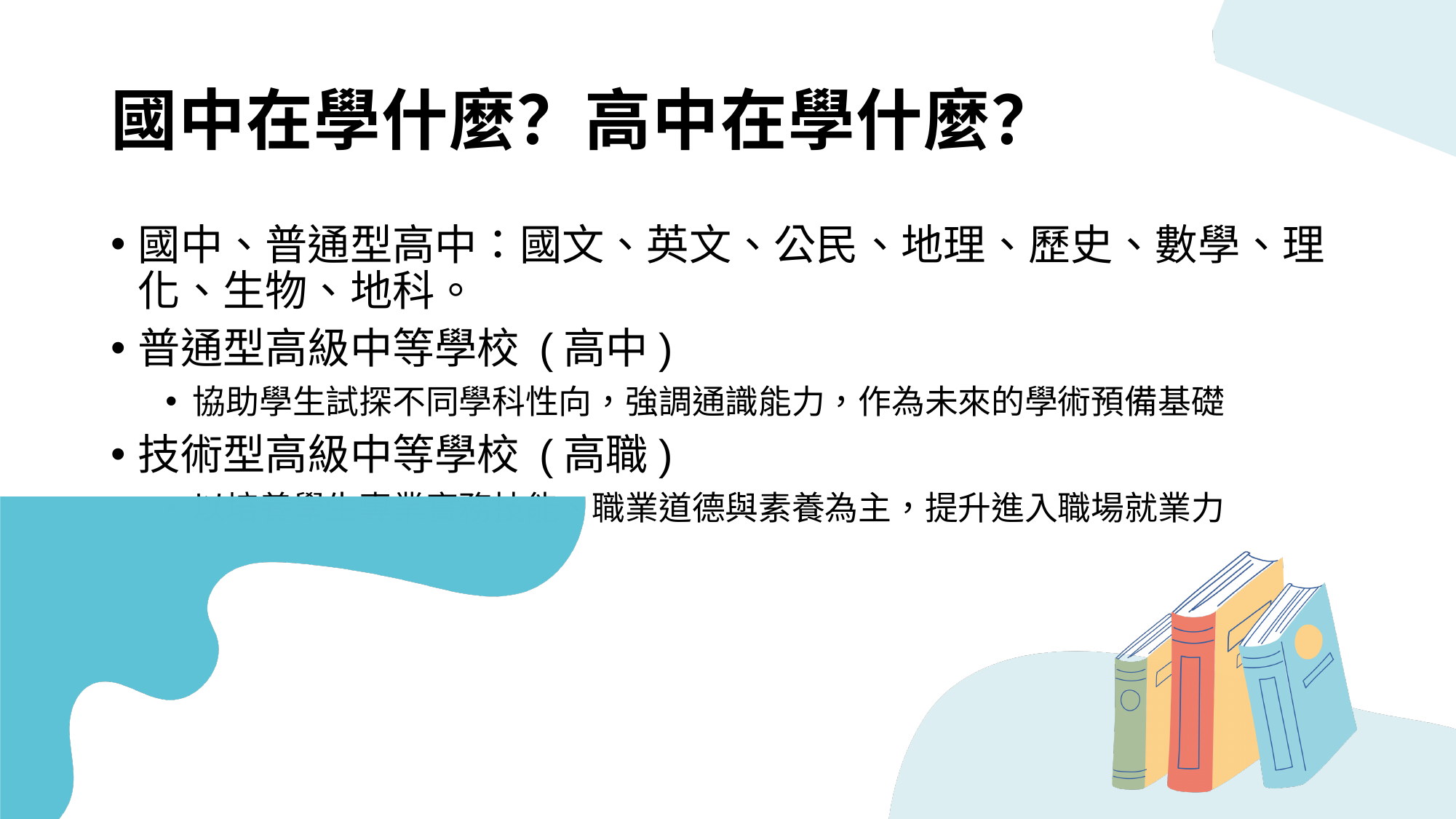

# 國中在學什麼？高中在學什麼？
國中、普通型高中：國文、英文、公民、地理、歷史、數學、理化、生物、地科。
普通型高級中等學校 (高中)
協助學生試探不同學科性向，強調通識能力，作為未來的學術預備基礎
技術型高級中等學校 (高職)
以培養學生專業實務技能、職業道德與素養為主，提升進入職場就業力